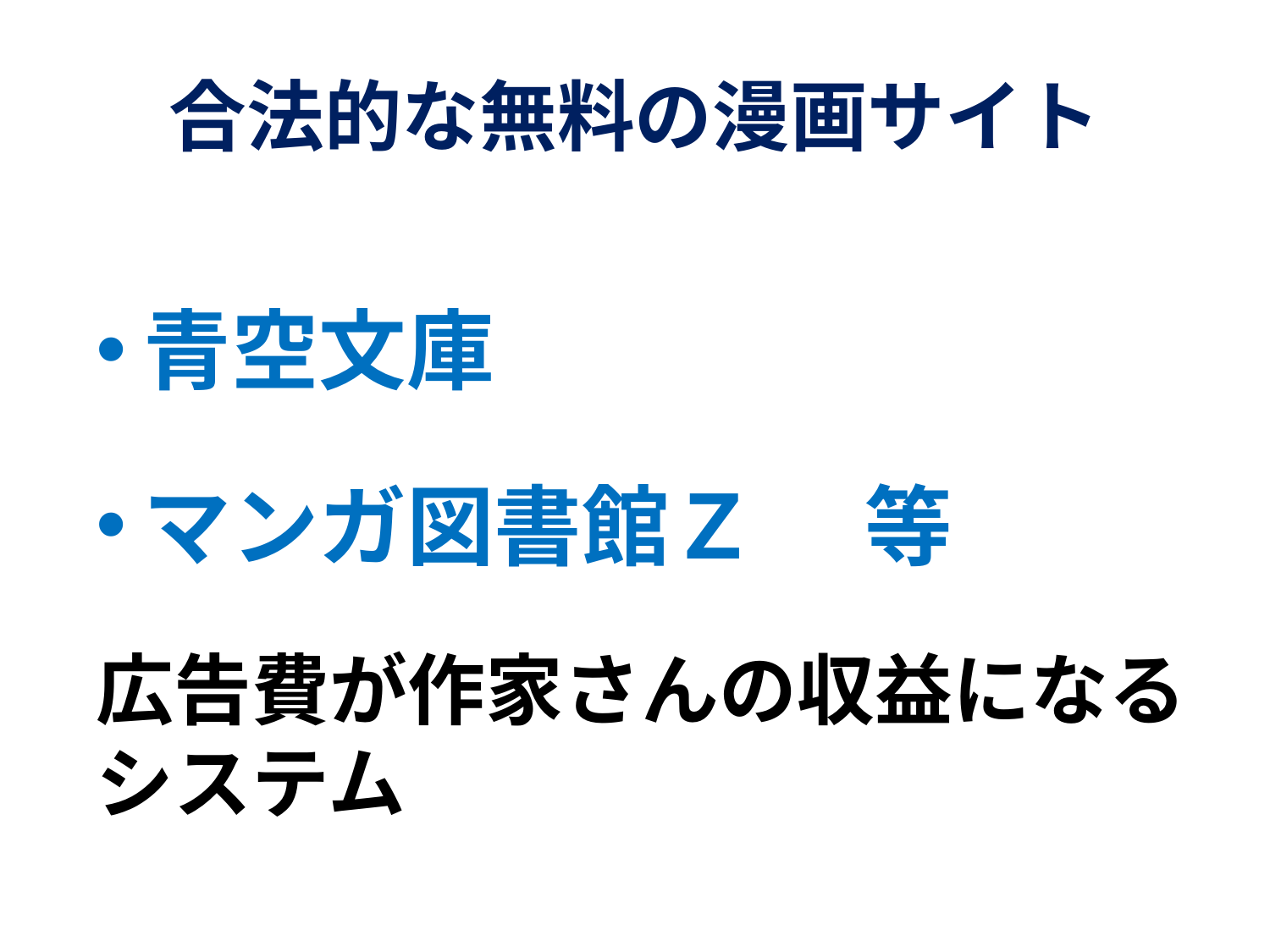

# 合法的な無料の漫画サイト
青空文庫

マンガ図書館Ｚ　 等

広告費が作家さんの収益になるシステム